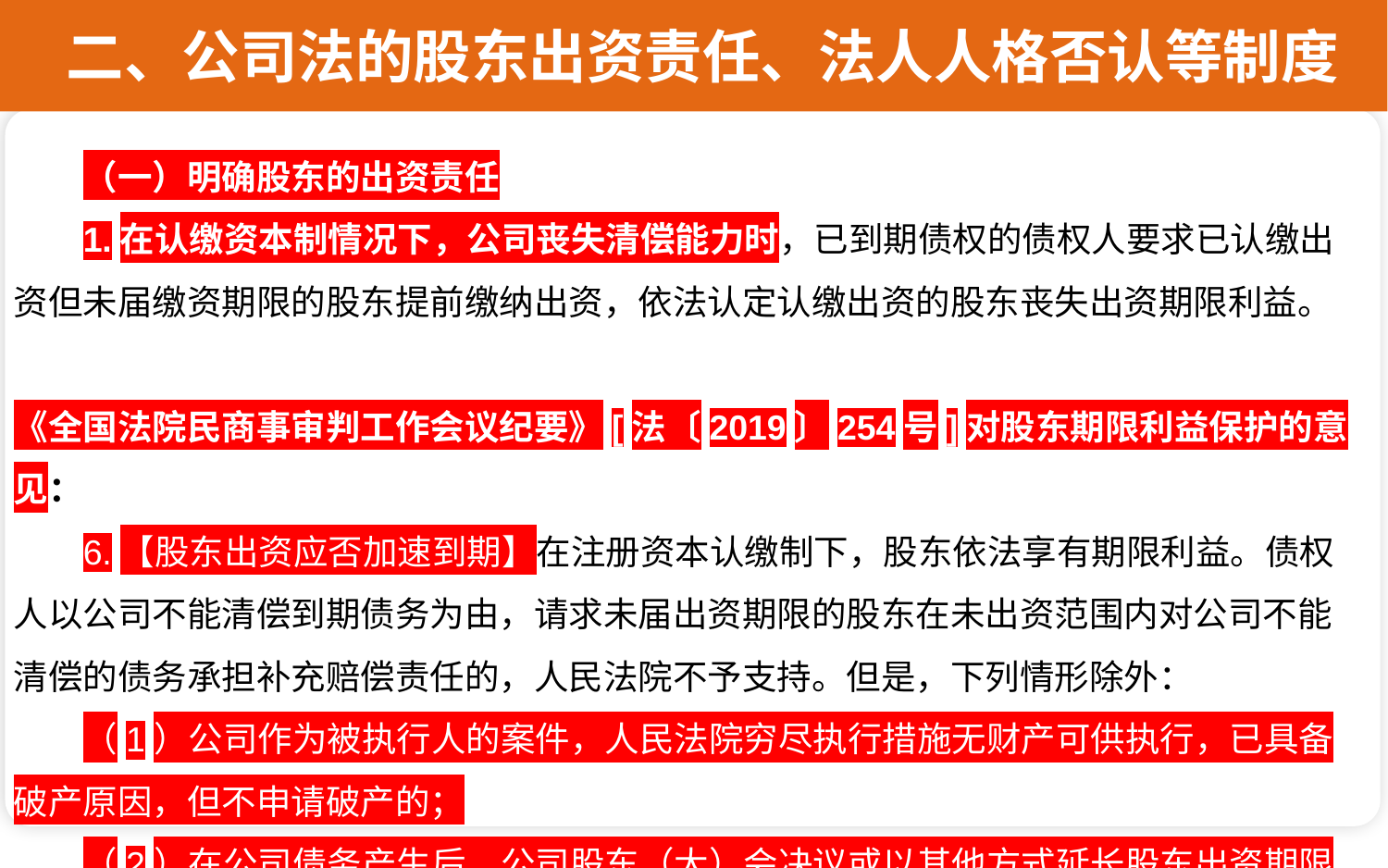

二、公司法的股东出资责任、法人人格否认等制度

（一）明确股东的出资责任
1.在认缴资本制情况下，公司丧失清偿能力时，已到期债权的债权人要求已认缴出资但未届缴资期限的股东提前缴纳出资，依法认定认缴出资的股东丧失出资期限利益。

《全国法院民商事审判工作会议纪要》[法〔2019〕254号]对股东期限利益保护的意见：
6.【股东出资应否加速到期】在注册资本认缴制下，股东依法享有期限利益。债权人以公司不能清偿到期债务为由，请求未届出资期限的股东在未出资范围内对公司不能清偿的债务承担补充赔偿责任的，人民法院不予支持。但是，下列情形除外：
（1）公司作为被执行人的案件，人民法院穷尽执行措施无财产可供执行，已具备破产原因，但不申请破产的；
（2）在公司债务产生后，公司股东（大）会决议或以其他方式延长股东出资期限的。